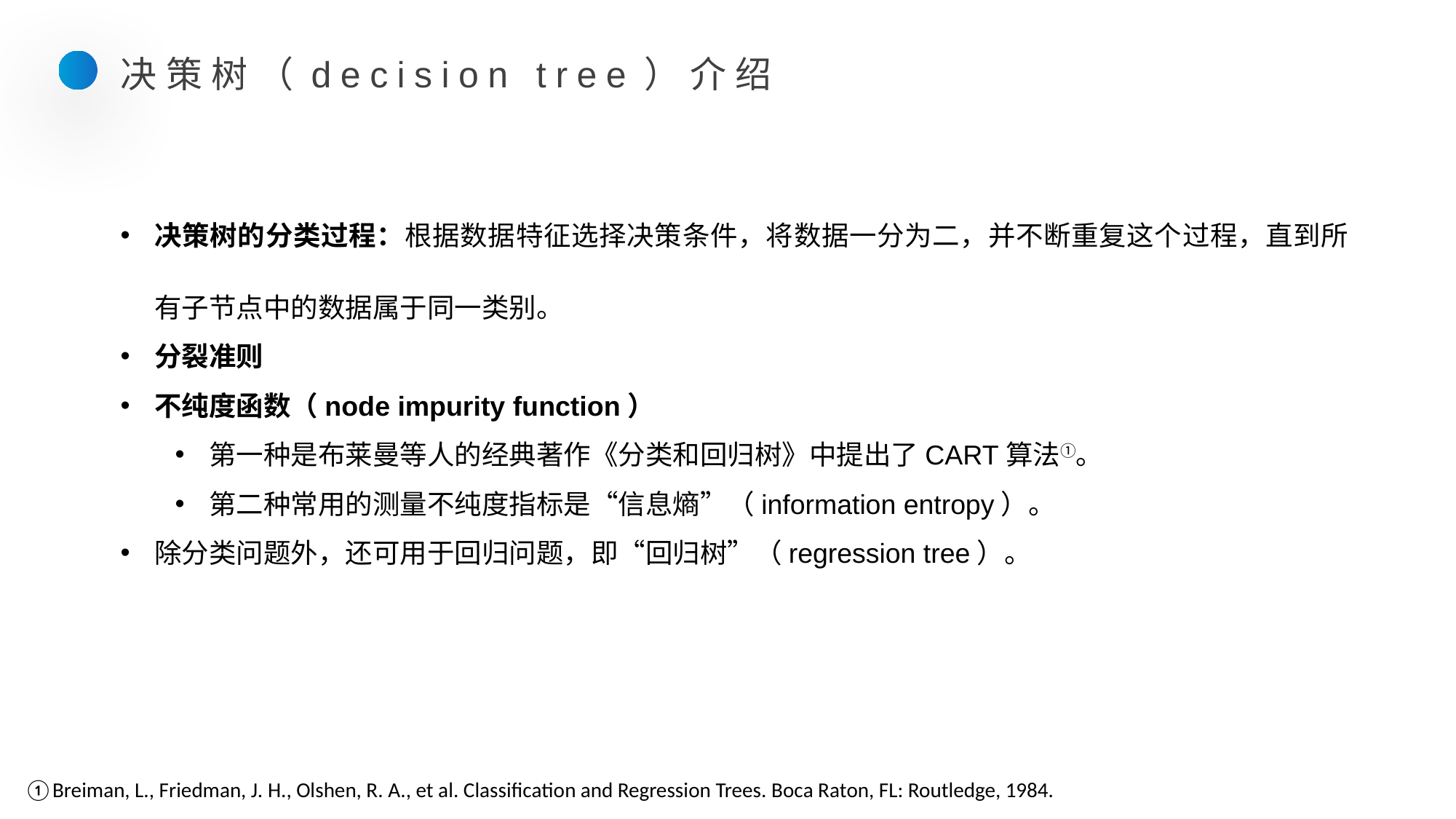

决策树（decision tree）介绍

决策树的分类过程：根据数据特征选择决策条件，将数据一分为二，并不断重复这个过程，直到所有子节点中的数据属于同一类别。
分裂准则
不纯度函数（node impurity function）
第一种是布莱曼等人的经典著作《分类和回归树》中提出了CART算法①。
第二种常用的测量不纯度指标是“信息熵”（information entropy）。
除分类问题外，还可用于回归问题，即“回归树”（regression tree）。
①Breiman, L., Friedman, J. H., Olshen, R. A., et al. Classification and Regression Trees. Boca Raton, FL: Routledge, 1984.